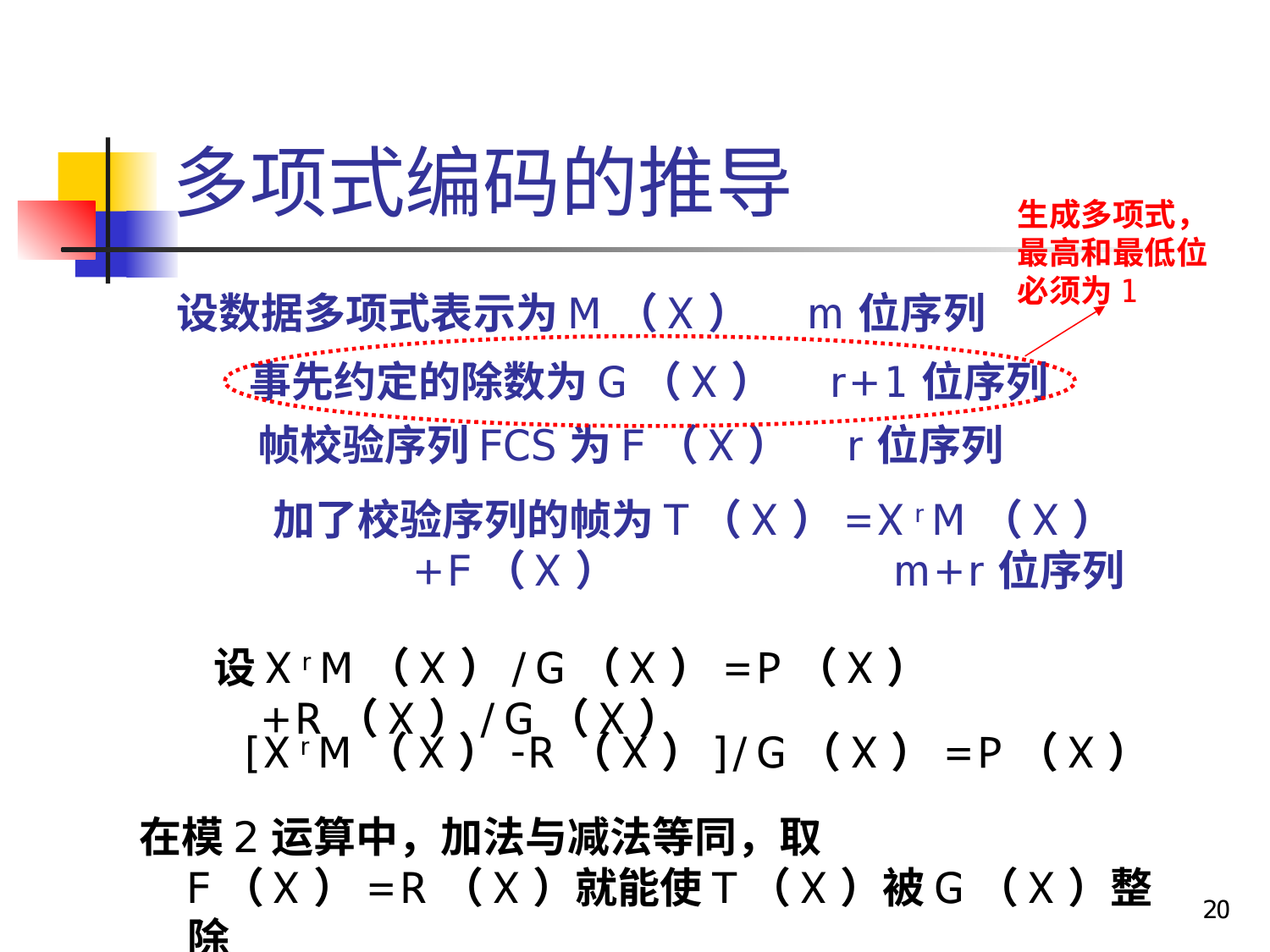

# 多项式编码的推导
生成多项式，最高和最低位必须为1

设数据多项式表示为M（X）     m位序列
      事先约定的除数为G（X）     r+1位序列
        帧校验序列FCS为F（X）     r位序列
加了校验序列的帧为T（X）=X r M（X）+F（X）                            m+r位序列
设X r M（X）/G（X）=P（X）+R（X）/G（X）
[X r M（X）-R（X）]/G（X）=P（X）
在模2运算中，加法与减法等同，取F（X）=R（X）就能使T（X）被G（X）整除
20